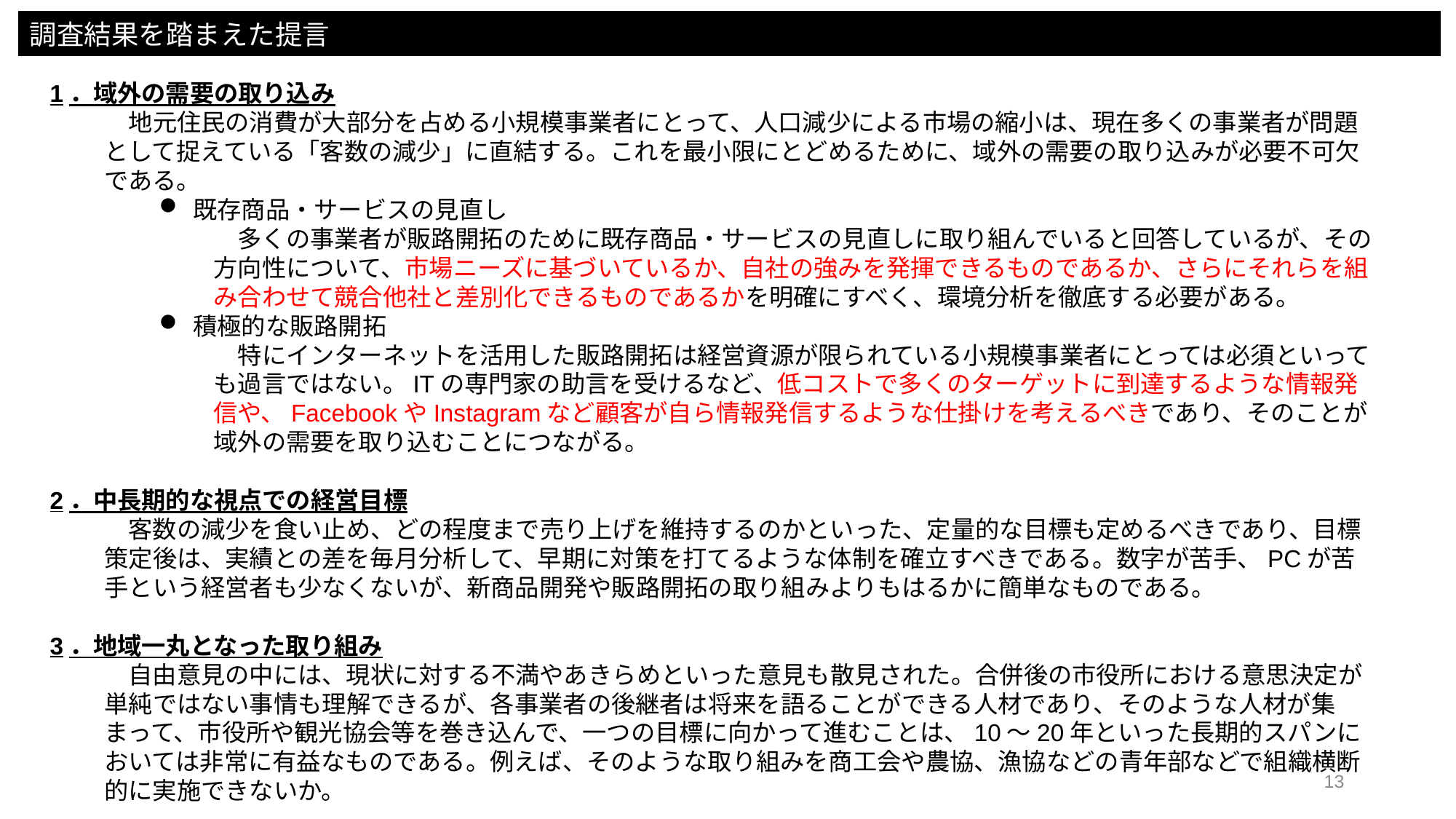

調査結果を踏まえた提言
1．域外の需要の取り込み
　地元住民の消費が大部分を占める小規模事業者にとって、人口減少による市場の縮小は、現在多くの事業者が問題として捉えている「客数の減少」に直結する。これを最小限にとどめるために、域外の需要の取り込みが必要不可欠である。
既存商品・サービスの見直し
　多くの事業者が販路開拓のために既存商品・サービスの見直しに取り組んでいると回答しているが、その方向性について、市場ニーズに基づいているか、自社の強みを発揮できるものであるか、さらにそれらを組み合わせて競合他社と差別化できるものであるかを明確にすべく、環境分析を徹底する必要がある。
積極的な販路開拓
　特にインターネットを活用した販路開拓は経営資源が限られている小規模事業者にとっては必須といっても過言ではない。ITの専門家の助言を受けるなど、低コストで多くのターゲットに到達するような情報発信や、FacebookやInstagramなど顧客が自ら情報発信するような仕掛けを考えるべきであり、そのことが域外の需要を取り込むことにつながる。

2．中長期的な視点での経営目標
　客数の減少を食い止め、どの程度まで売り上げを維持するのかといった、定量的な目標も定めるべきであり、目標策定後は、実績との差を毎月分析して、早期に対策を打てるような体制を確立すべきである。数字が苦手、PCが苦手という経営者も少なくないが、新商品開発や販路開拓の取り組みよりもはるかに簡単なものである。

3．地域一丸となった取り組み
　自由意見の中には、現状に対する不満やあきらめといった意見も散見された。合併後の市役所における意思決定が単純ではない事情も理解できるが、各事業者の後継者は将来を語ることができる人材であり、そのような人材が集まって、市役所や観光協会等を巻き込んで、一つの目標に向かって進むことは、10～20年といった長期的スパンにおいては非常に有益なものである。例えば、そのような取り組みを商工会や農協、漁協などの青年部などで組織横断的に実施できないか。
13